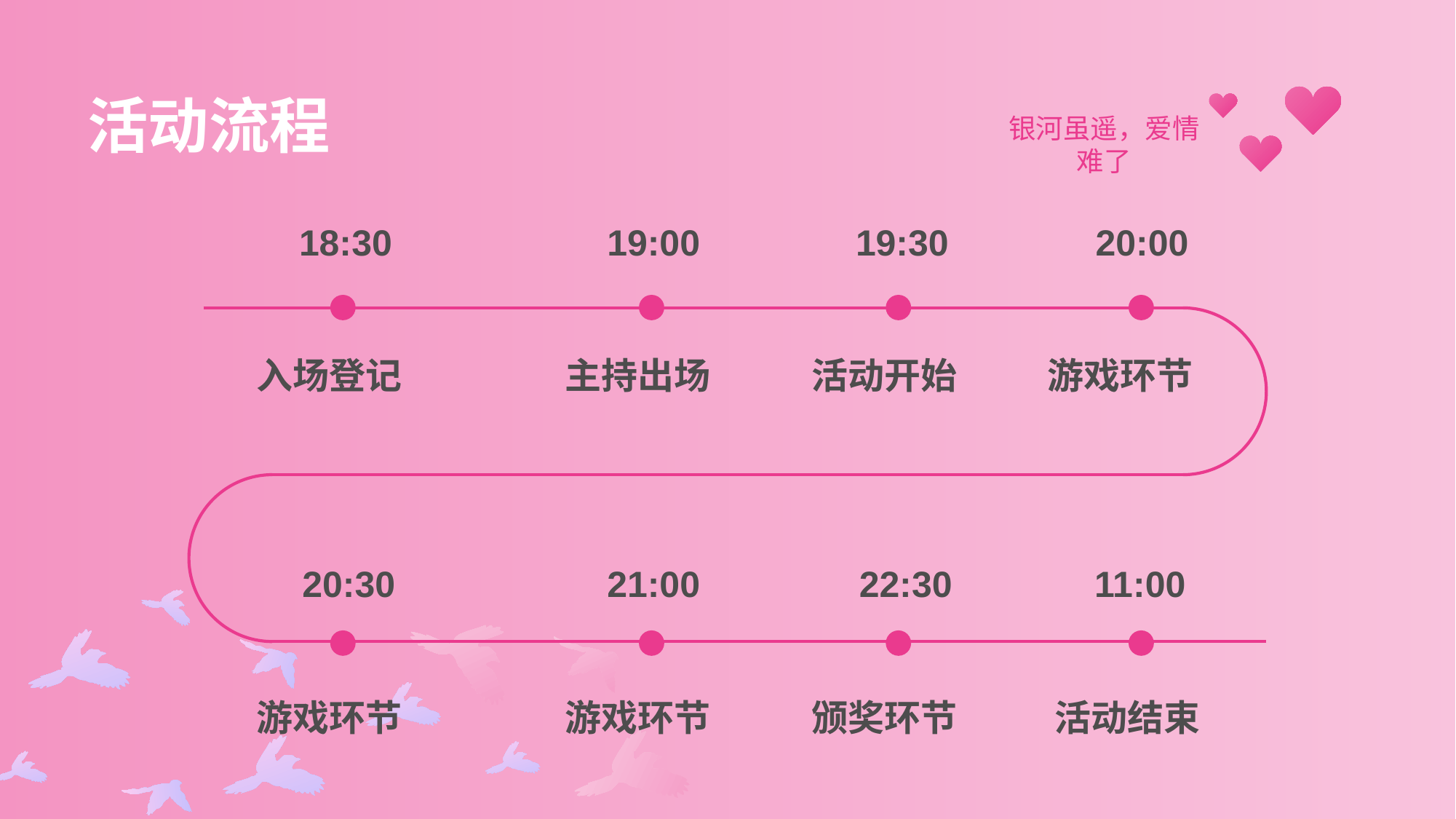

# 活动流程
18:30
19:00
19:30
20:00

入场登记
主持出场
活动开始
游戏环节

20:30
21:00
22:30
11:00

游戏环节
游戏环节
颁奖环节
活动结束